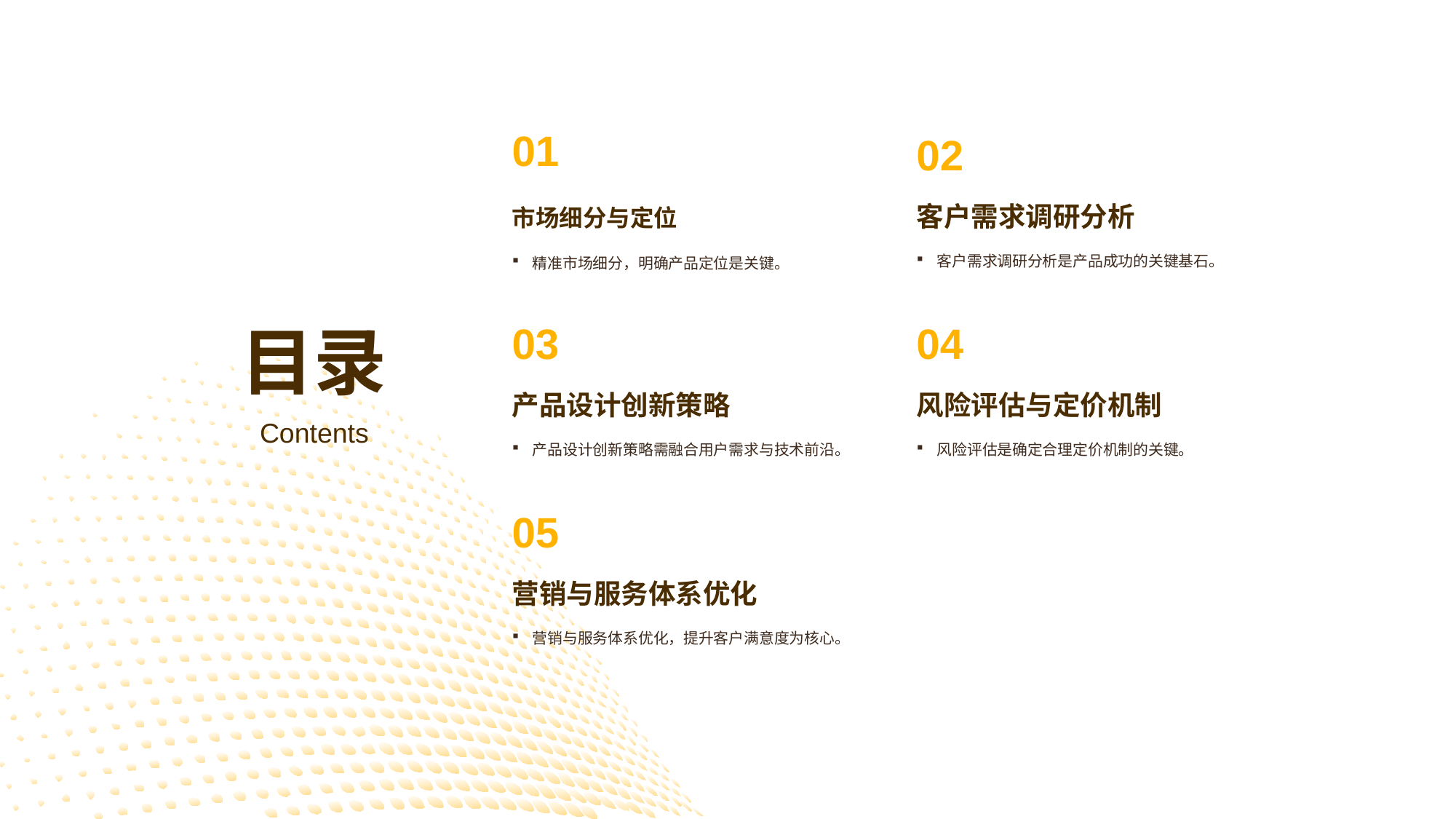

01
市场细分与定位
精准市场细分，明确产品定位是关键。
02
客户需求调研分析
客户需求调研分析是产品成功的关键基石。
03
产品设计创新策略
产品设计创新策略需融合用户需求与技术前沿。
目录
04
风险评估与定价机制
风险评估是确定合理定价机制的关键。

Contents
05
营销与服务体系优化
营销与服务体系优化，提升客户满意度为核心。